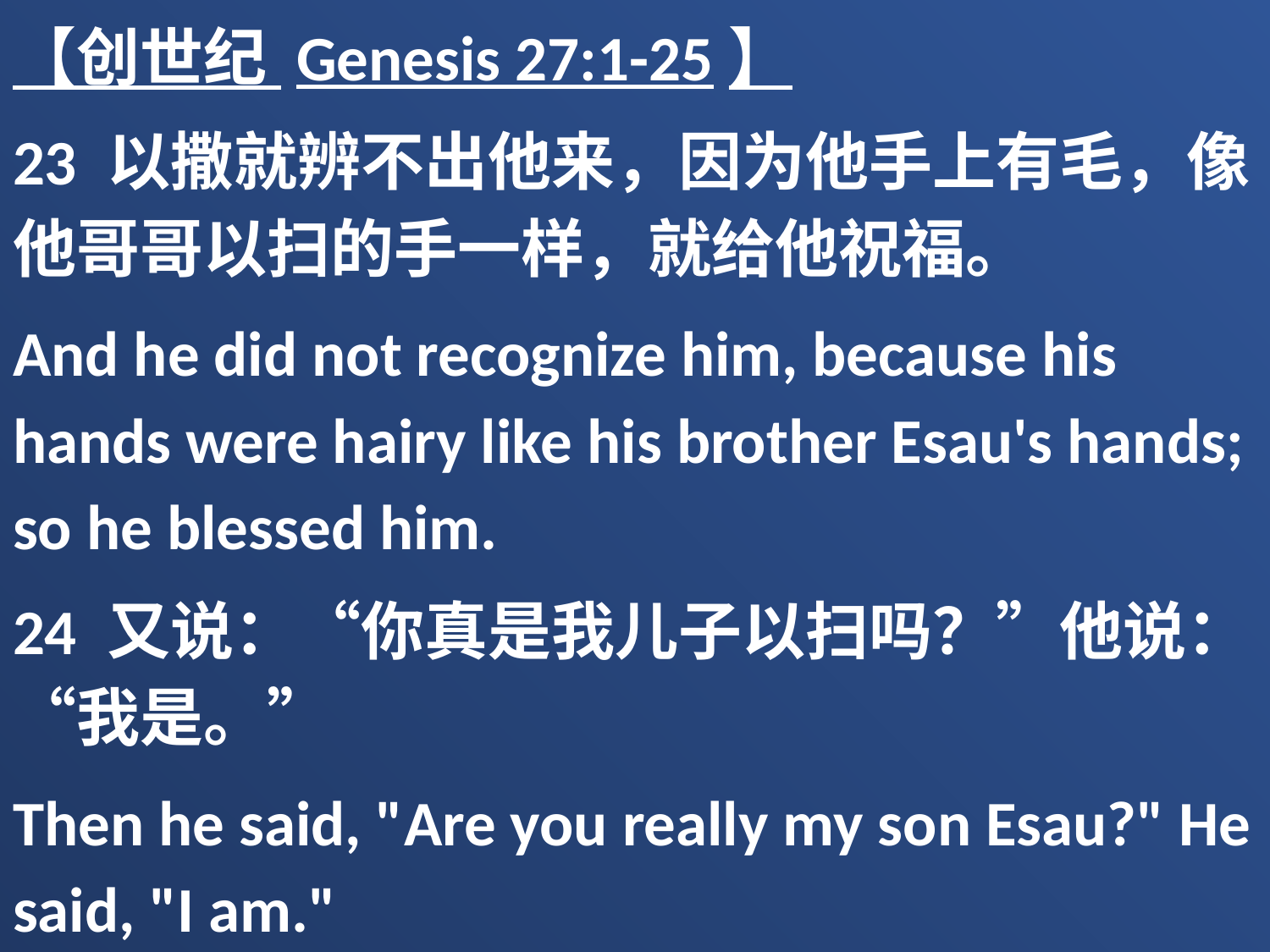

【创世纪 Genesis 27:1-25】
23 以撒就辨不出他来，因为他手上有毛，像他哥哥以扫的手一样，就给他祝福。
And he did not recognize him, because his hands were hairy like his brother Esau's hands; so he blessed him.
24 又说：“你真是我儿子以扫吗？”他说：“我是。”
Then he said, "Are you really my son Esau?" He said, "I am."